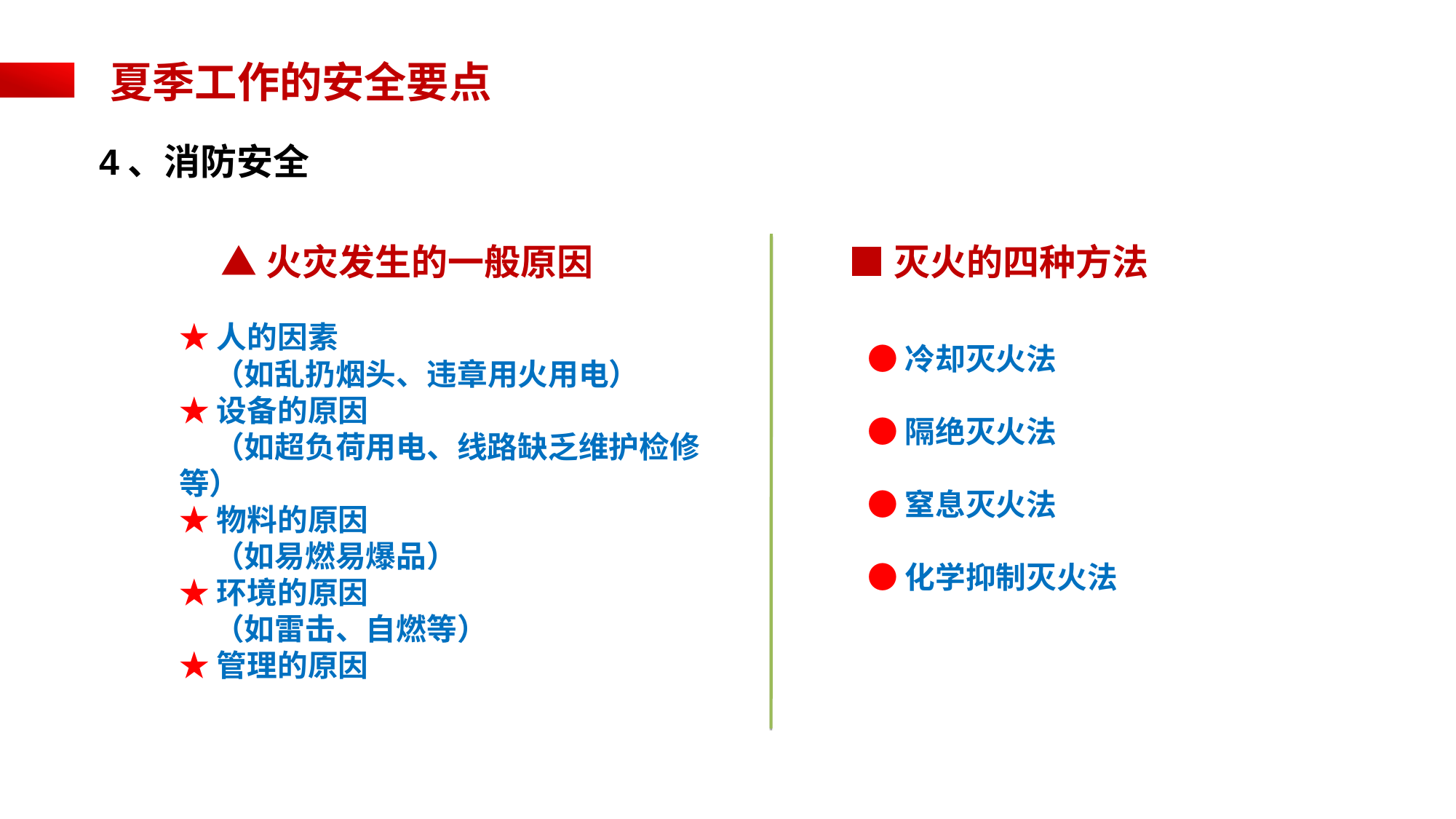

夏季工作的安全要点
4、消防安全
▲火灾发生的一般原因
■灭火的四种方法
★人的因素
    （如乱扔烟头、违章用火用电）
★设备的原因
    （如超负荷用电、线路缺乏维护检修等）
★物料的原因
    （如易燃易爆品）
★环境的原因
    （如雷击、自燃等）
★管理的原因
●冷却灭火法

●隔绝灭火法

●窒息灭火法

●化学抑制灭火法